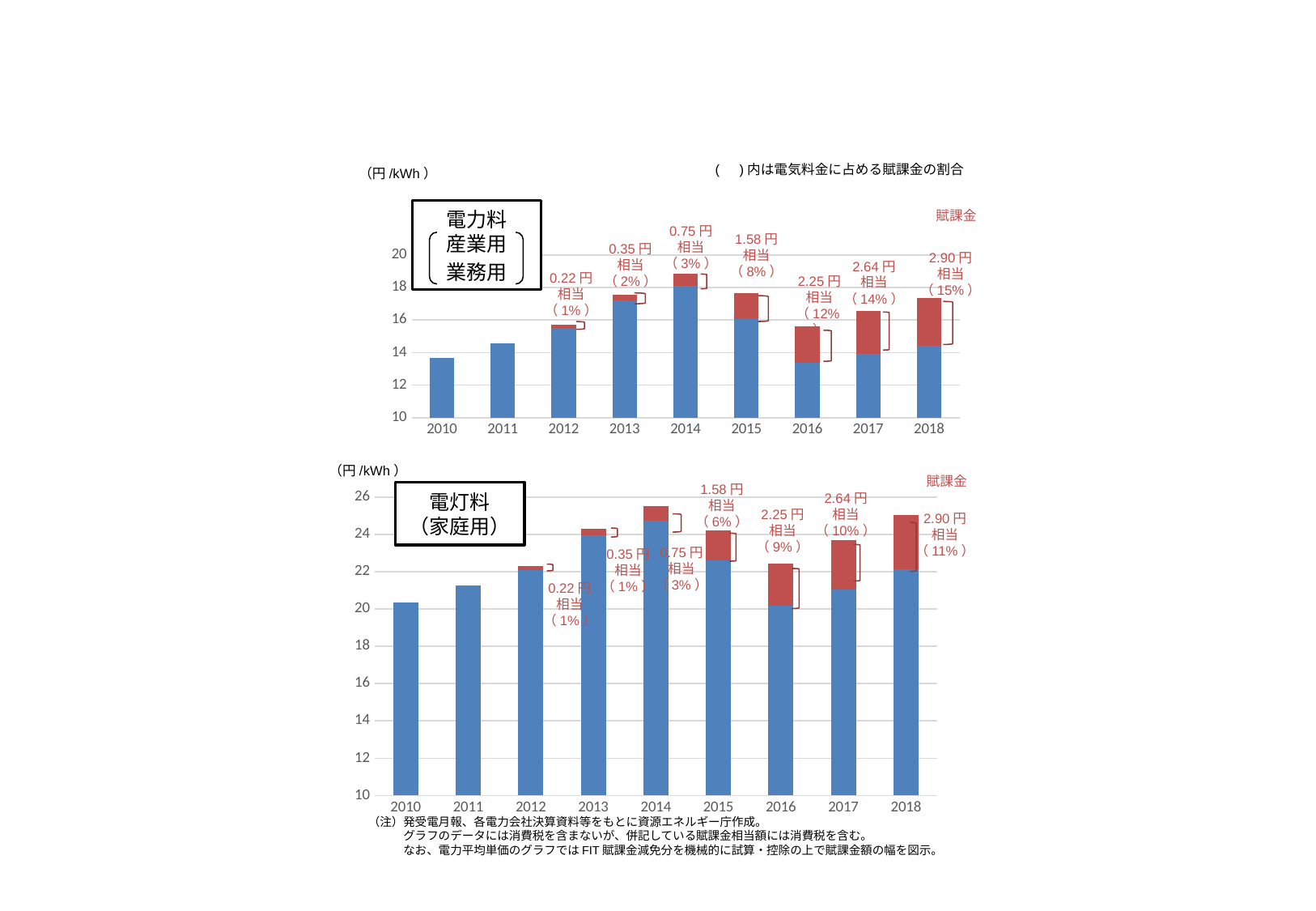

(　)内は電気料金に占める賦課金の割合
（円/kWh）

### Chart

| Category |  |  |
|---|---|---|
| 2010 | 13.65 | 0.0 |
| 2011 | 14.59 | 0.0 |
| 2012 | 15.51 | 0.22 |
| 2013 | 17.18 | 0.35 |
| 2014 | 18.11 | 0.75 |
| 2015 | 16.07 | 1.58 |
| 2016 | 13.36 | 2.25 |
| 2017 | 13.93 | 2.64 |
| 2018 | 14.429999999999998 | 2.9 |
電力料
産業用

業務用
賦課金
0.75円
相当
（3%）
1.58円
相当
（8%）

0.35円
相当
（2%）
2.90円
相当
（15%）
2.64円
相当
（14%）
0.22円
相当
（1%）
2.25円
相当
（12%）

（円/kWh）
賦課金
1.58円
相当
（6%）
電灯料
（家庭用）

### Chart

| Category |  |  |
|---|---|---|
| 2010 | 20.37 | 0.0 |
| 2011 | 21.26 | 0.0 |
| 2012 | 22.11 | 0.22 |
| 2013 | 23.979999999999997 | 0.35 |
| 2014 | 24.76 | 0.75 |
| 2015 | 22.630000000000003 | 1.58 |
| 2016 | 20.17 | 2.25 |
| 2017 | 21.06 | 2.64 |
| 2018 | 22.130000000000003 | 2.9 |
2.64円
相当
（10%）
2.25円
相当
（9%）
2.90円
相当
（11%）

0.75円
相当
（3%）
0.35円
相当（1%）

0.22円
相当
（1%）
（注）発受電月報、各電力会社決算資料等をもとに資源エネルギー庁作成。
　　　グラフのデータには消費税を含まないが、併記している賦課金相当額には消費税を含む。
　　　なお、電力平均単価のグラフではFIT賦課金減免分を機械的に試算・控除の上で賦課金額の幅を図示。